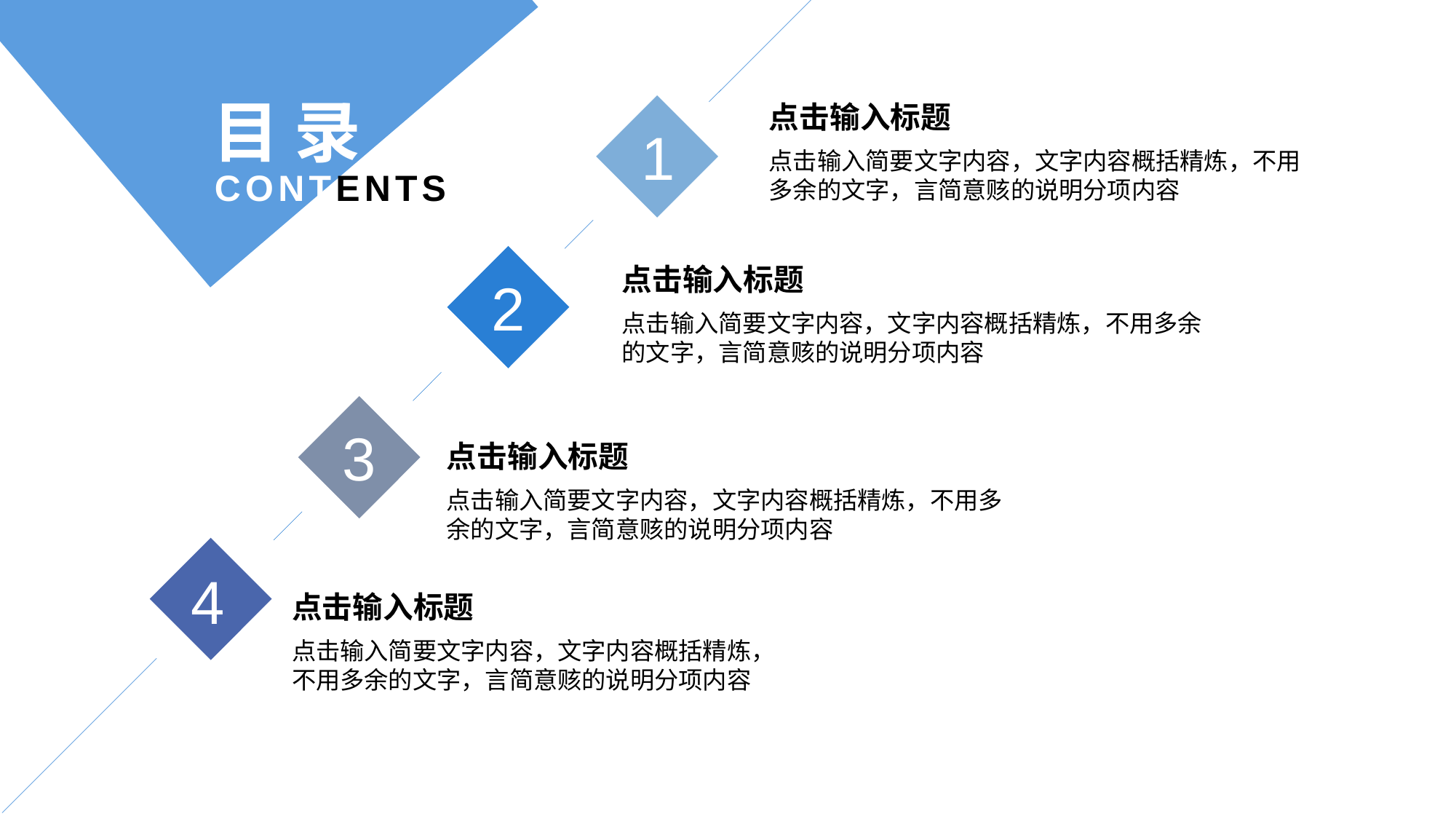

目 录
CONTENTS
点击输入标题
点击输入简要文字内容，文字内容概括精炼，不用多余的文字，言简意赅的说明分项内容

1
点击输入标题
点击输入简要文字内容，文字内容概括精炼，不用多余的文字，言简意赅的说明分项内容

2

3
点击输入标题
点击输入简要文字内容，文字内容概括精炼，不用多余的文字，言简意赅的说明分项内容

4
点击输入标题
点击输入简要文字内容，文字内容概括精炼，不用多余的文字，言简意赅的说明分项内容